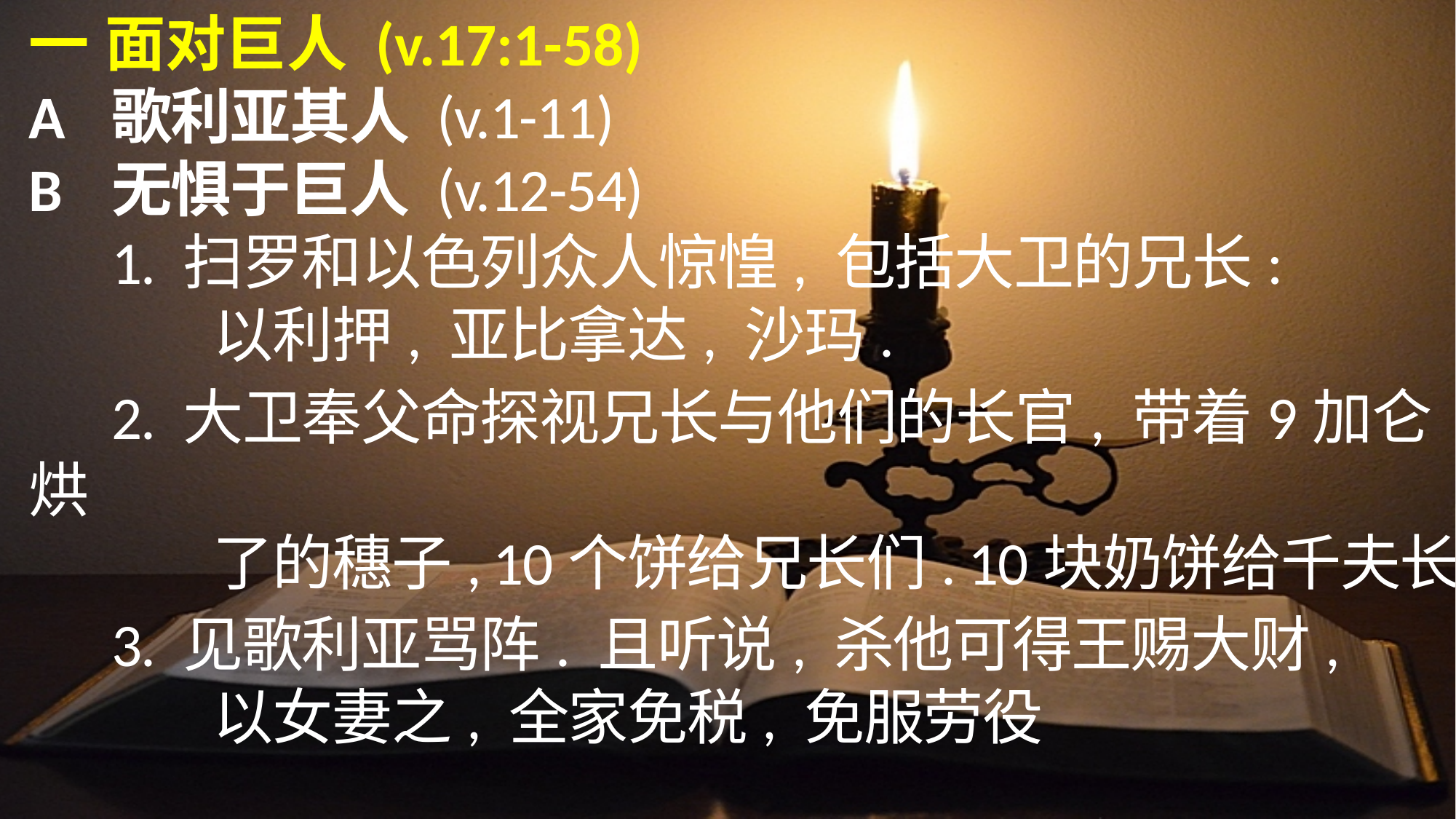

一	面对巨人 (v.17:1-58)
A	歌利亚其人 (v.1-11)
B	无惧于巨人 (v.12-54)
	1.	扫罗和以色列众人惊惶, 包括大卫的兄长:
				以利押, 亚比拿达, 沙玛.
	2.	大卫奉父命探视兄长与他们的长官, 带着9加仑烘
				了的穗子, 10个饼给	兄长们. 10块奶饼给千夫长
	3.	见歌利亚骂阵. 且听说, 杀他可得王赐大财,
				以女妻之, 全家免税, 免服劳役